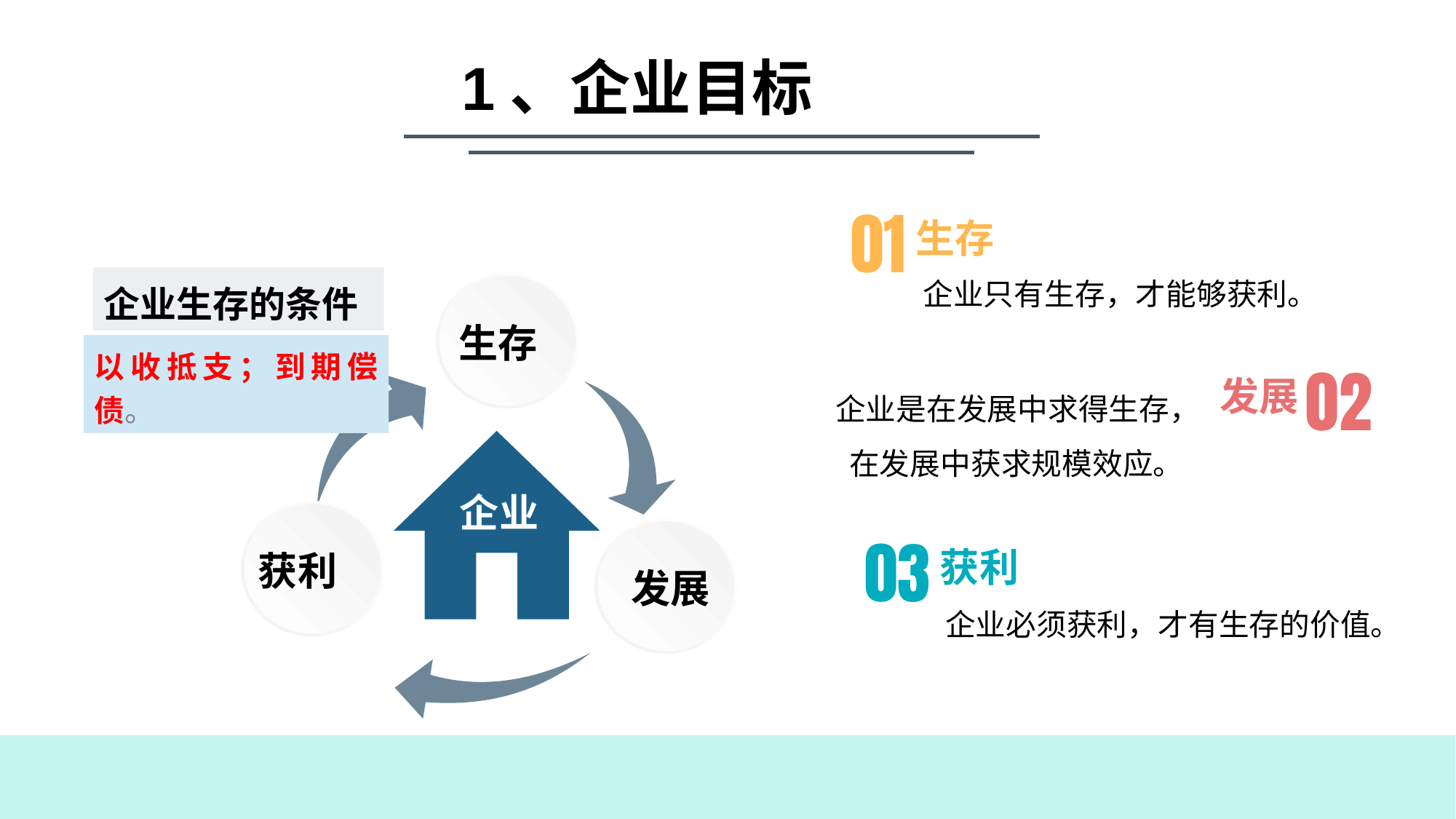

1、企业目标
01
生存
企业只有生存，才能够获利。
企业生存的条件
以收抵支；到期偿债。

生存

企业

获利
发展

02
发展
企业是在发展中求得生存，
 在发展中获求规模效应。
03
获利
企业必须获利，才有生存的价值。

13